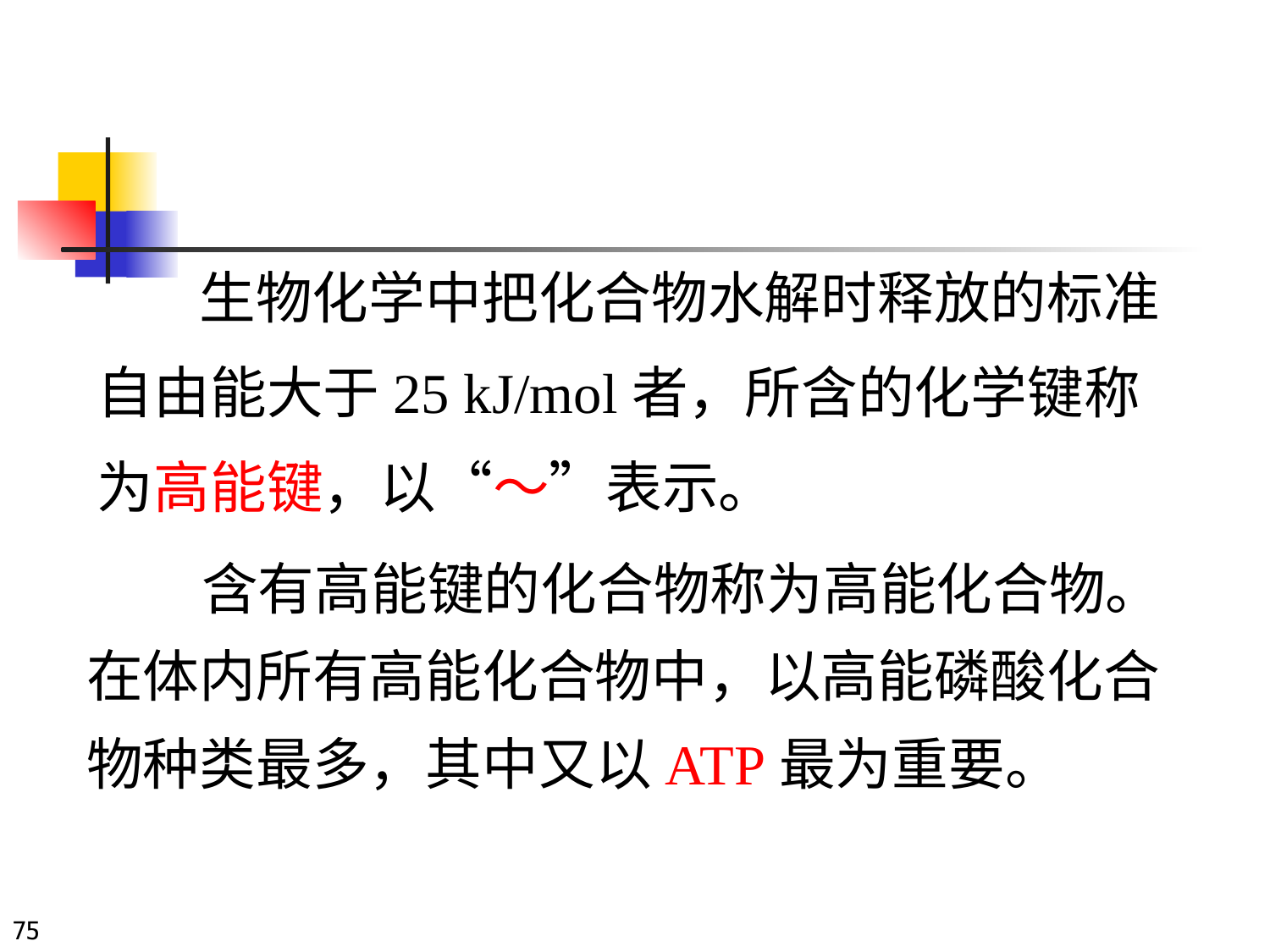

生物化学中把化合物水解时释放的标准自由能大于25 kJ/mol者，所含的化学键称为高能键，以“～”表示。
        含有高能键的化合物称为高能化合物。在体内所有高能化合物中，以高能磷酸化合物种类最多，其中又以ATP最为重要。
75